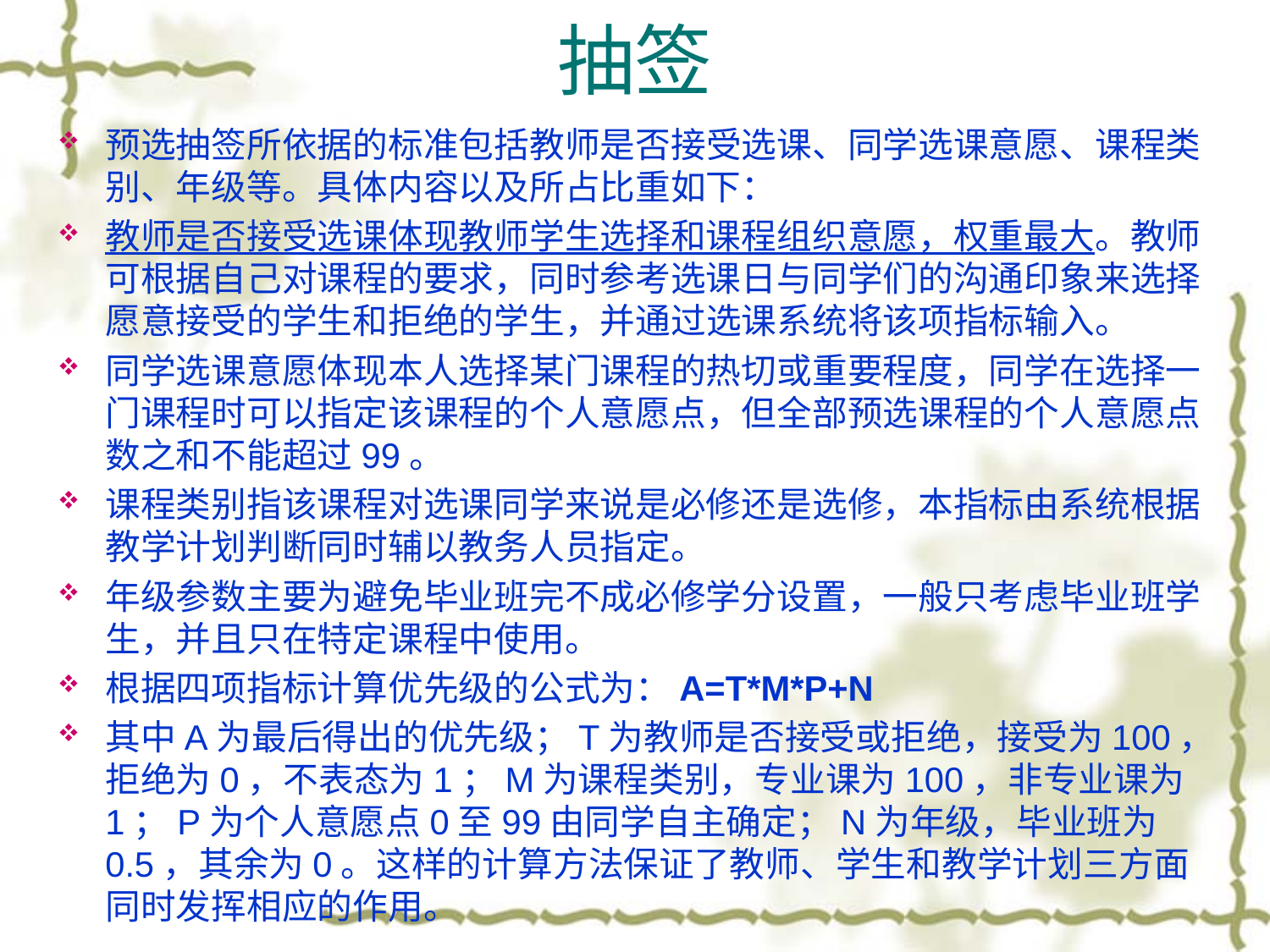

抽签
预选抽签所依据的标准包括教师是否接受选课、同学选课意愿、课程类别、年级等。具体内容以及所占比重如下：
教师是否接受选课体现教师学生选择和课程组织意愿，权重最大。教师可根据自己对课程的要求，同时参考选课日与同学们的沟通印象来选择愿意接受的学生和拒绝的学生，并通过选课系统将该项指标输入。
同学选课意愿体现本人选择某门课程的热切或重要程度，同学在选择一门课程时可以指定该课程的个人意愿点，但全部预选课程的个人意愿点数之和不能超过99。
课程类别指该课程对选课同学来说是必修还是选修，本指标由系统根据教学计划判断同时辅以教务人员指定。
年级参数主要为避免毕业班完不成必修学分设置，一般只考虑毕业班学生，并且只在特定课程中使用。
根据四项指标计算优先级的公式为：A=T*M*P+N
其中A为最后得出的优先级；T为教师是否接受或拒绝，接受为100，拒绝为0，不表态为1；M为课程类别，专业课为100，非专业课为1；P为个人意愿点0至99由同学自主确定；N为年级，毕业班为0.5，其余为0。这样的计算方法保证了教师、学生和教学计划三方面同时发挥相应的作用。